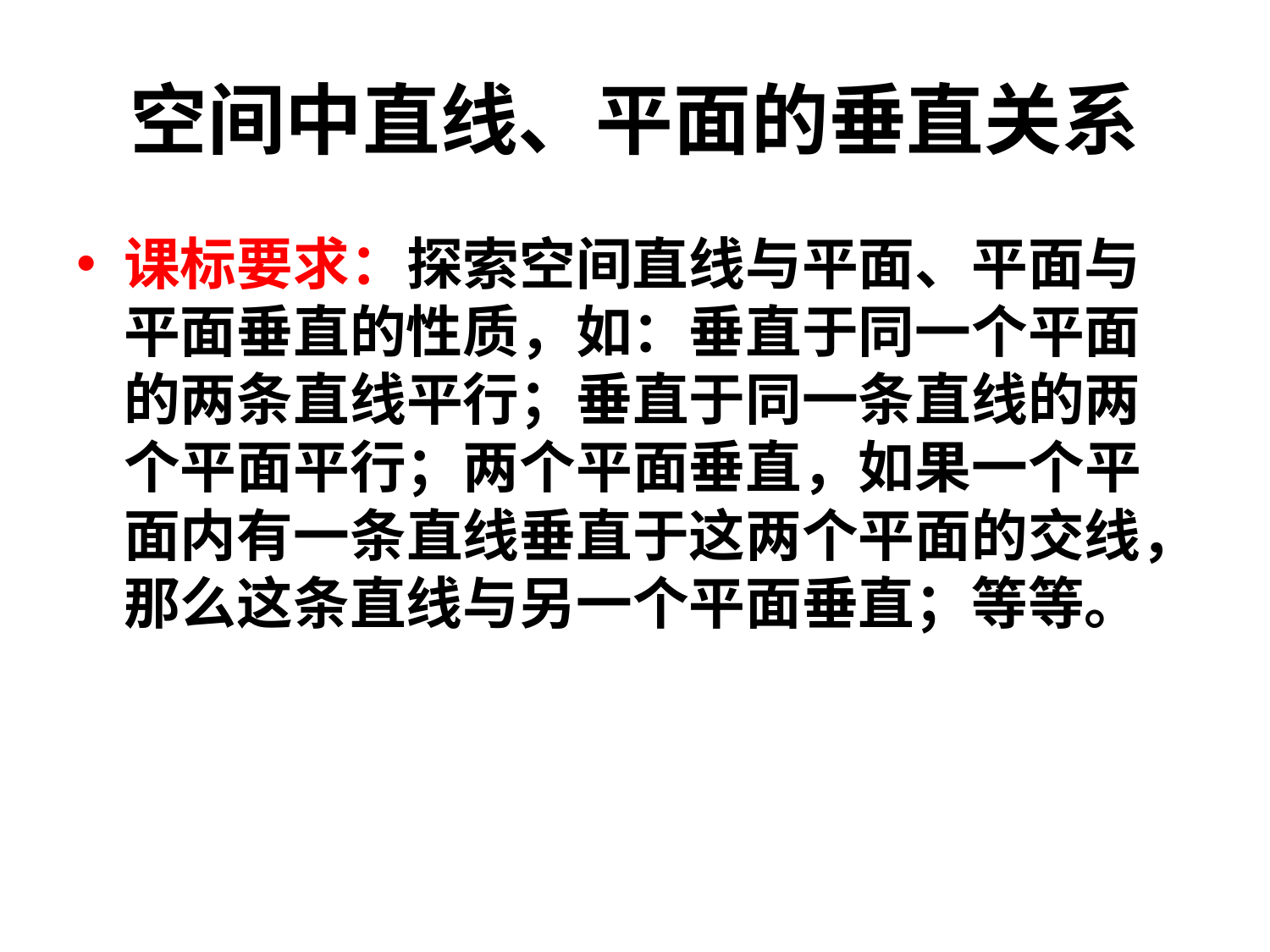

# 空间中直线、平面的垂直关系
课标要求：探索空间直线与平面、平面与平面垂直的性质，如：垂直于同一个平面的两条直线平行；垂直于同一条直线的两个平面平行；两个平面垂直，如果一个平面内有一条直线垂直于这两个平面的交线，那么这条直线与另一个平面垂直；等等。